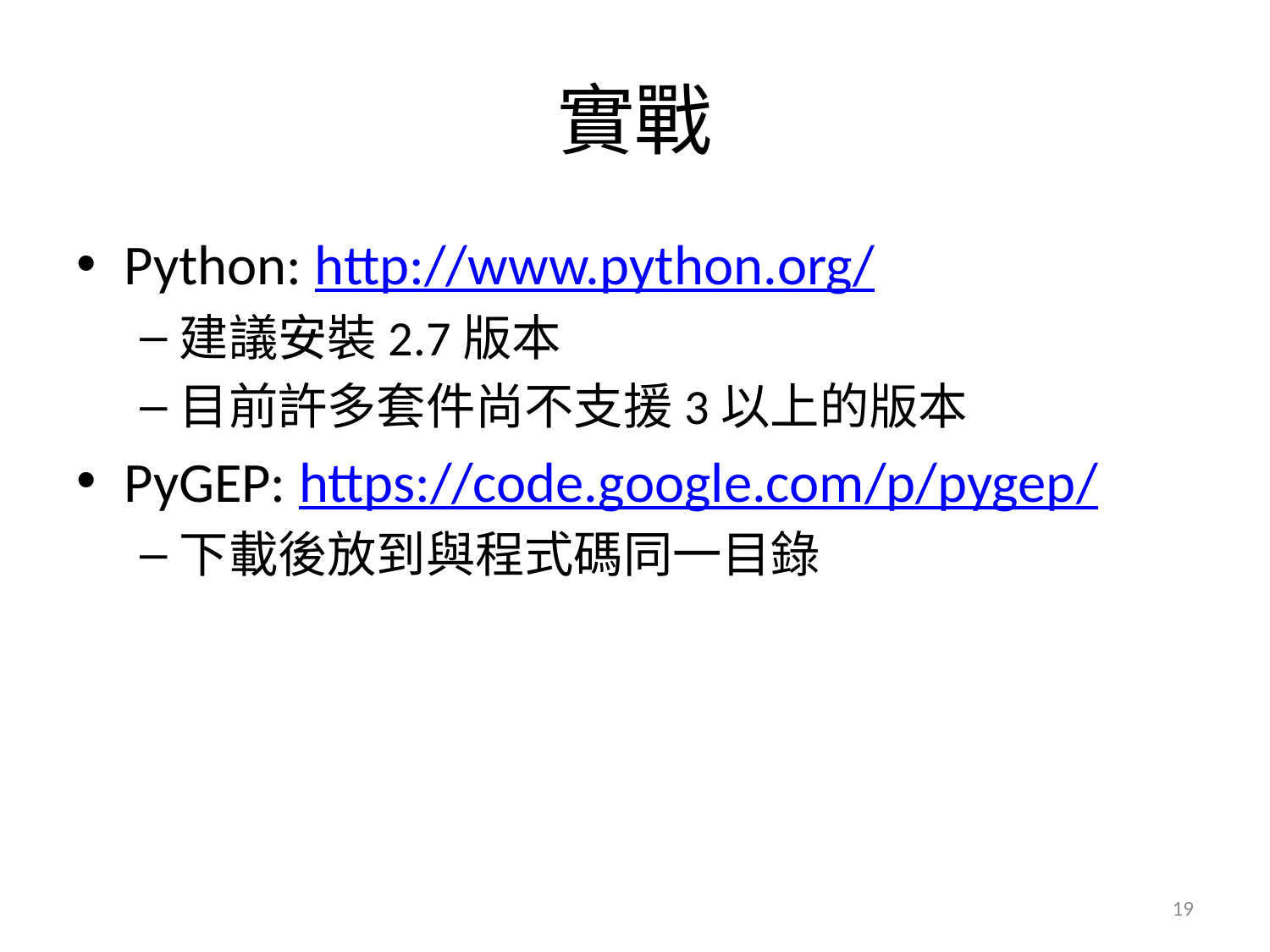

# 實戰
Python: http://www.python.org/
建議安裝2.7版本
目前許多套件尚不支援3以上的版本
PyGEP: https://code.google.com/p/pygep/
下載後放到與程式碼同一目錄
19